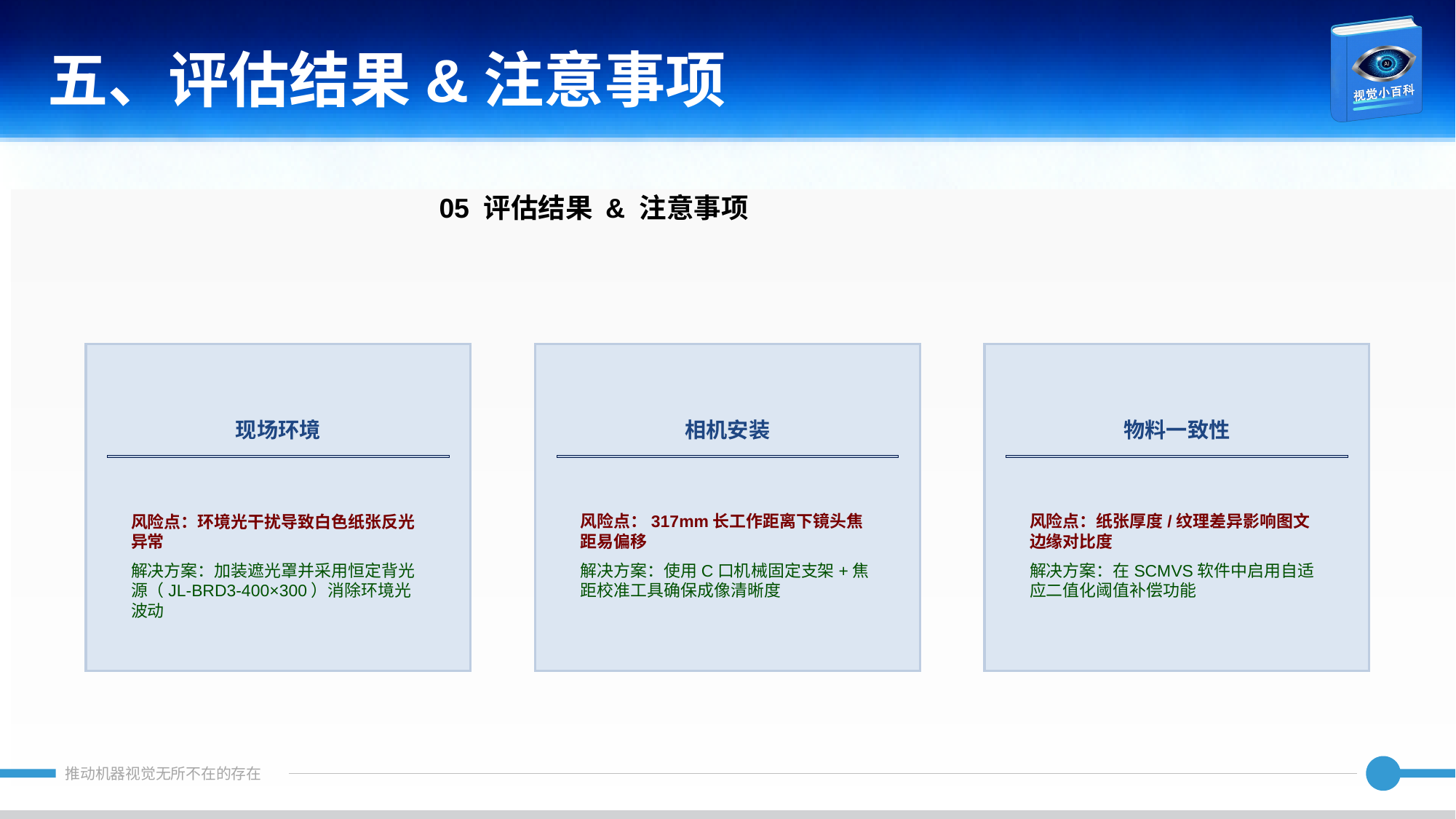

五、评估结果&注意事项

05 评估结果 & 注意事项

现场环境

相机安装

物料一致性

风险点：环境光干扰导致白色纸张反光异常
解决方案：加装遮光罩并采用恒定背光源（JL-BRD3-400×300）消除环境光波动

风险点：317mm长工作距离下镜头焦距易偏移
解决方案：使用C口机械固定支架+焦距校准工具确保成像清晰度

风险点：纸张厚度/纹理差异影响图文边缘对比度
解决方案：在SCMVS软件中启用自适应二值化阈值补偿功能
10